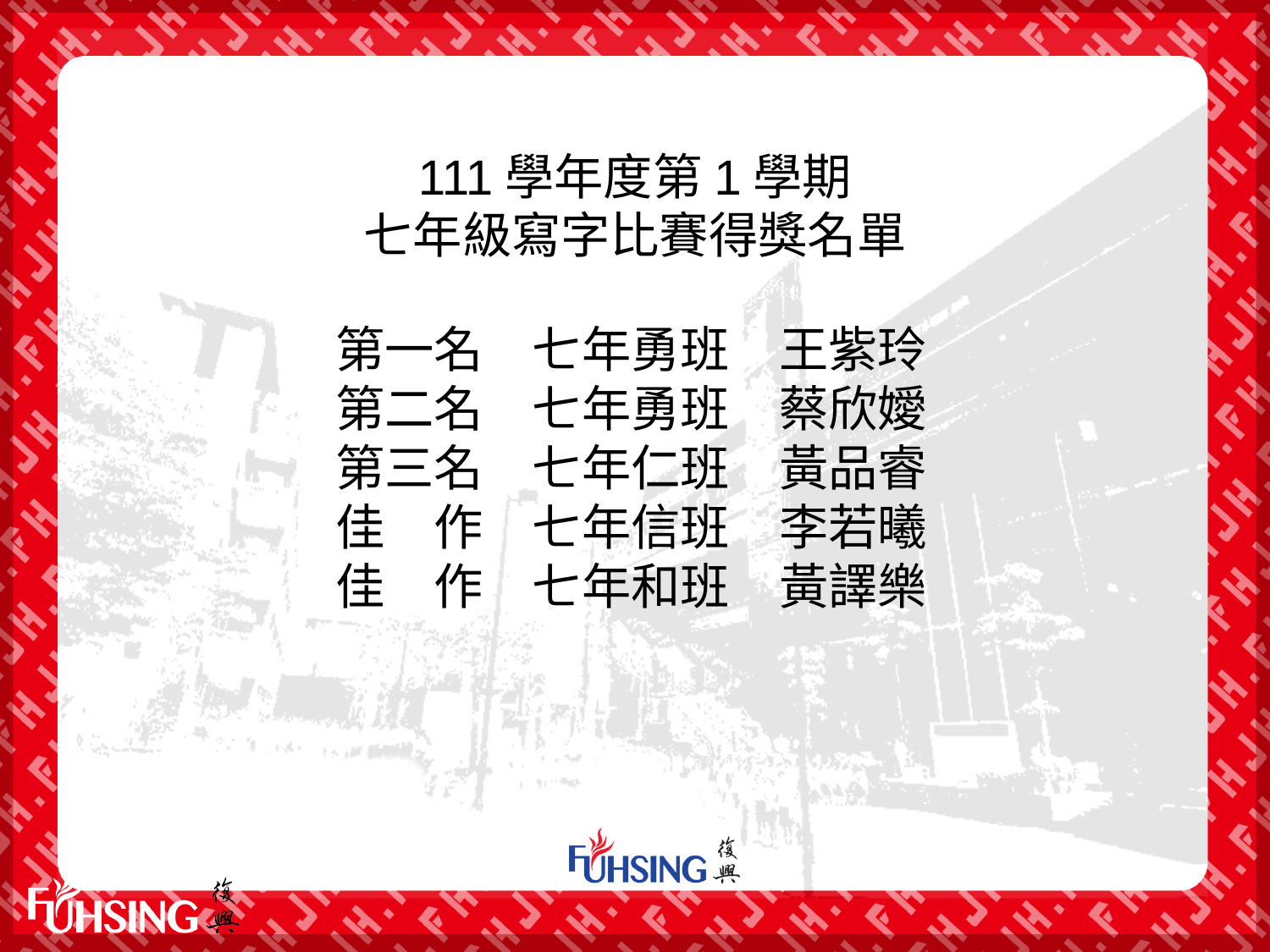

# 111學年度第1學期 七年級寫字比賽得獎名單
第一名　七年勇班　王紫玲第二名　七年勇班　蔡欣嬡
第三名　七年仁班　黃品睿
佳　作　七年信班　李若曦
佳　作　七年和班　黃譯樂